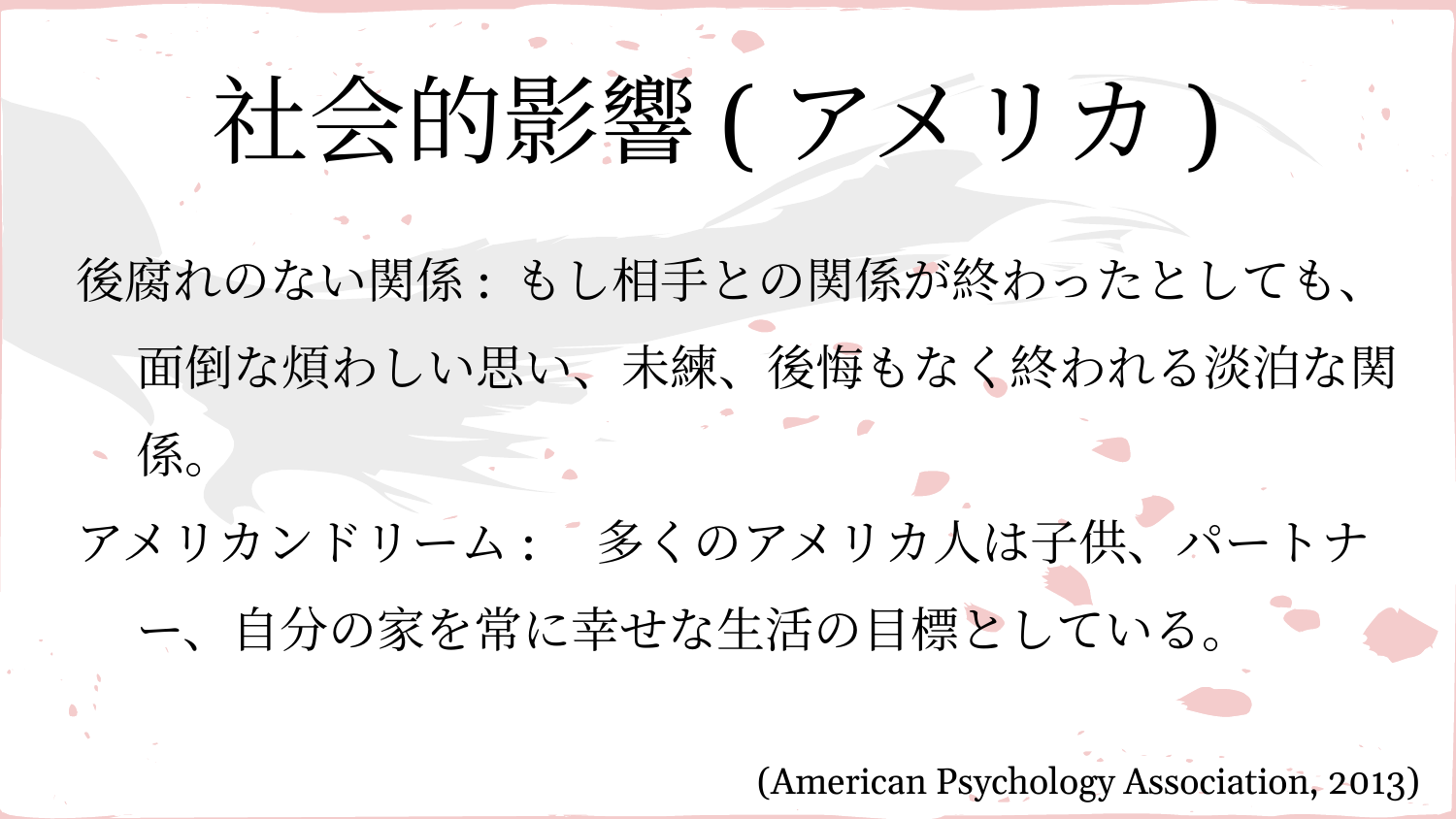

# 社会的影響(アメリカ)
後腐れのない関係: もし相手との関係が終わったとしても、
面倒な煩わしい思い、未練、後悔もなく終われる淡泊な関係。
アメリカンドリーム:　多くのアメリカ人は子供、パートナー、自分の家を常に幸せな生活の目標としている。
(American Psychology Association, 2013)